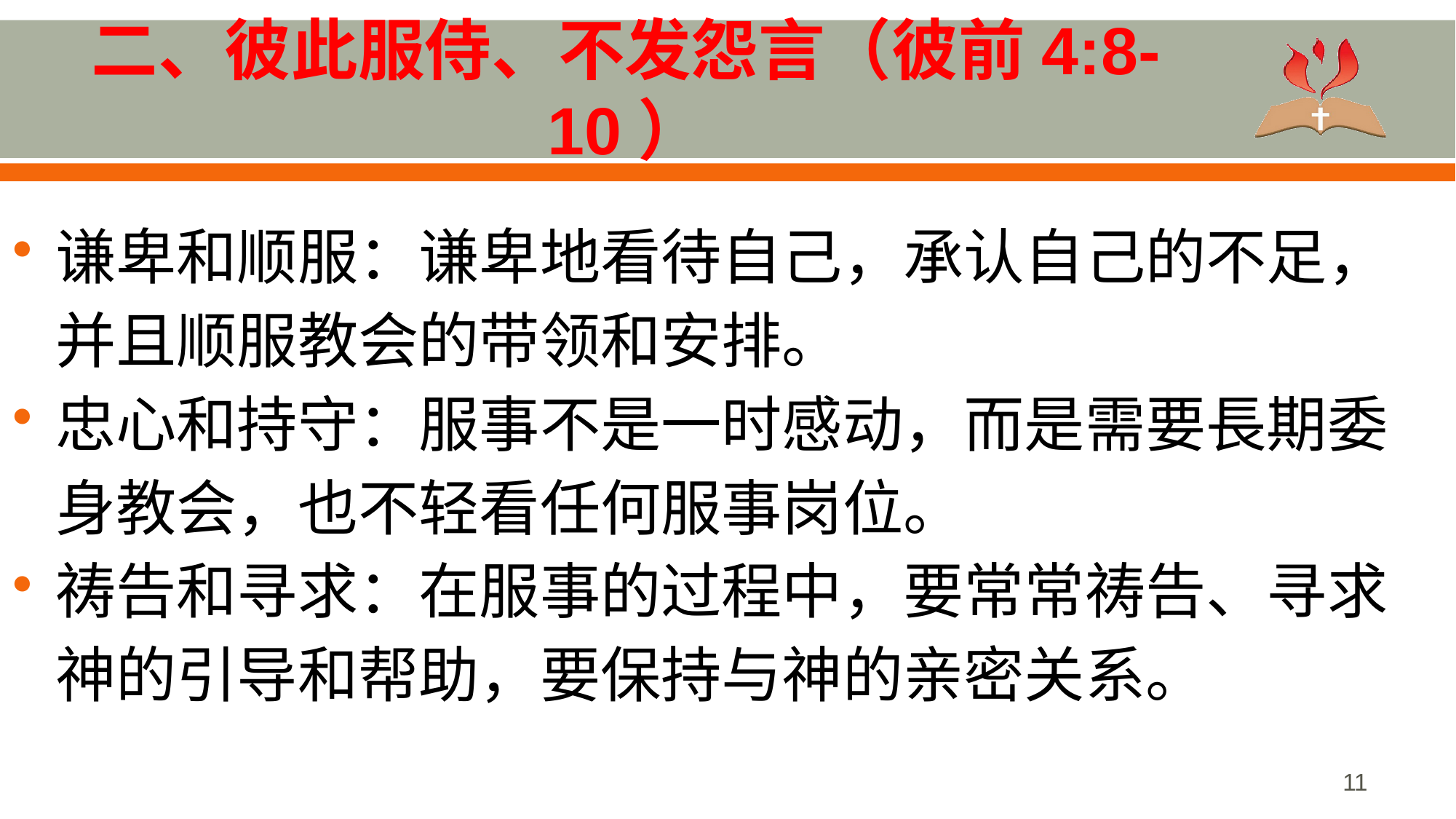

# 二、彼此服侍、不发怨言（彼前4:8-10）
谦卑和顺服：谦卑地看待自己，承认自己的不足，并且顺服教会的带领和安排。
忠心和持守：服事不是一时感动，而是需要長期委身教会，也不轻看任何服事岗位。
祷告和寻求：在服事的过程中，要常常祷告、寻求神的引导和帮助，要保持与神的亲密关系。

11